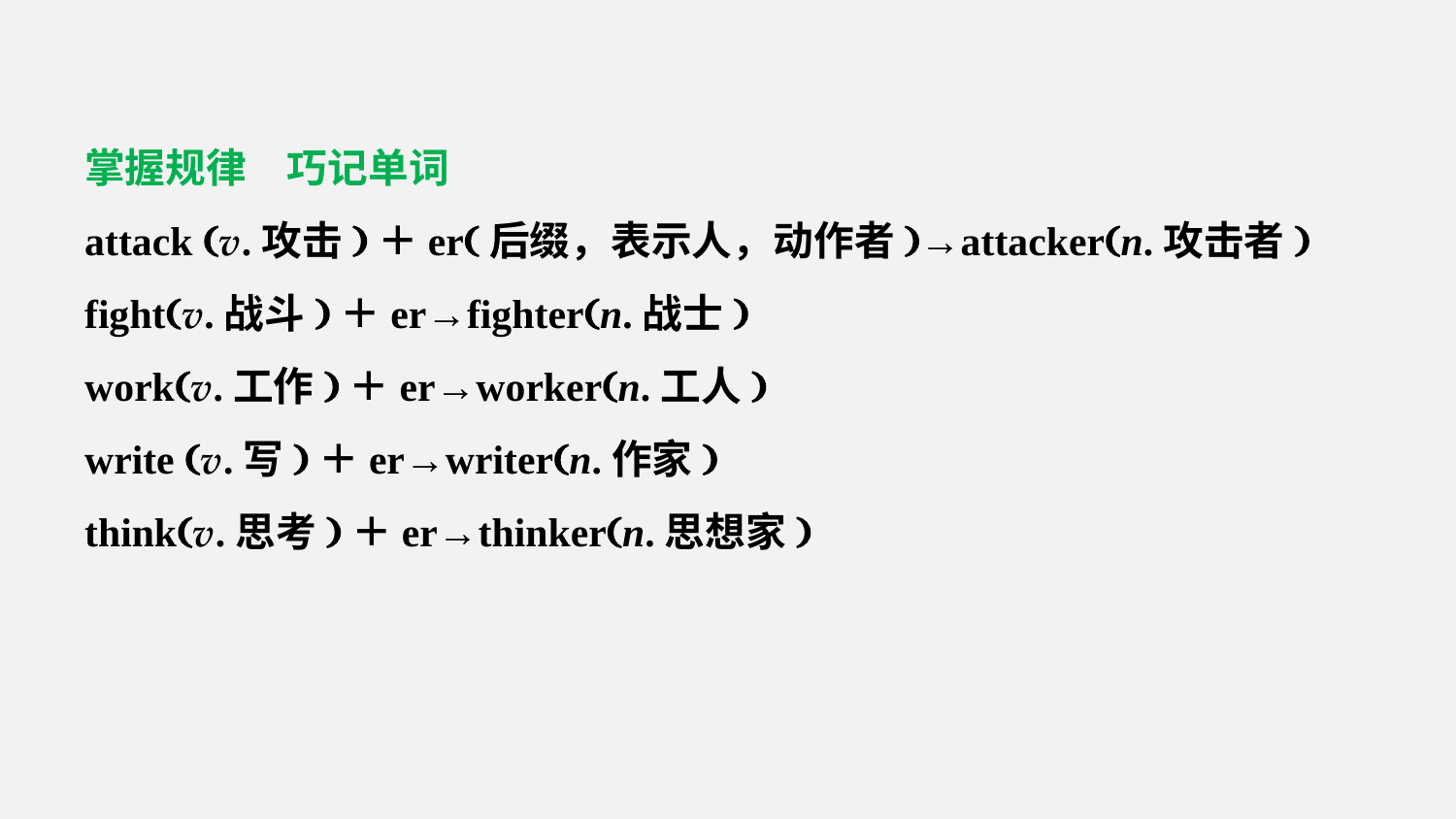

掌握规律　巧记单词
attack (v.攻击)＋er(后缀，表示人，动作者)→attacker(n.攻击者)
fight(v.战斗)＋er→fighter(n.战士)
work(v.工作)＋er→worker(n.工人)
write (v.写)＋er→writer(n.作家)
think(v.思考)＋er→thinker(n.思想家)